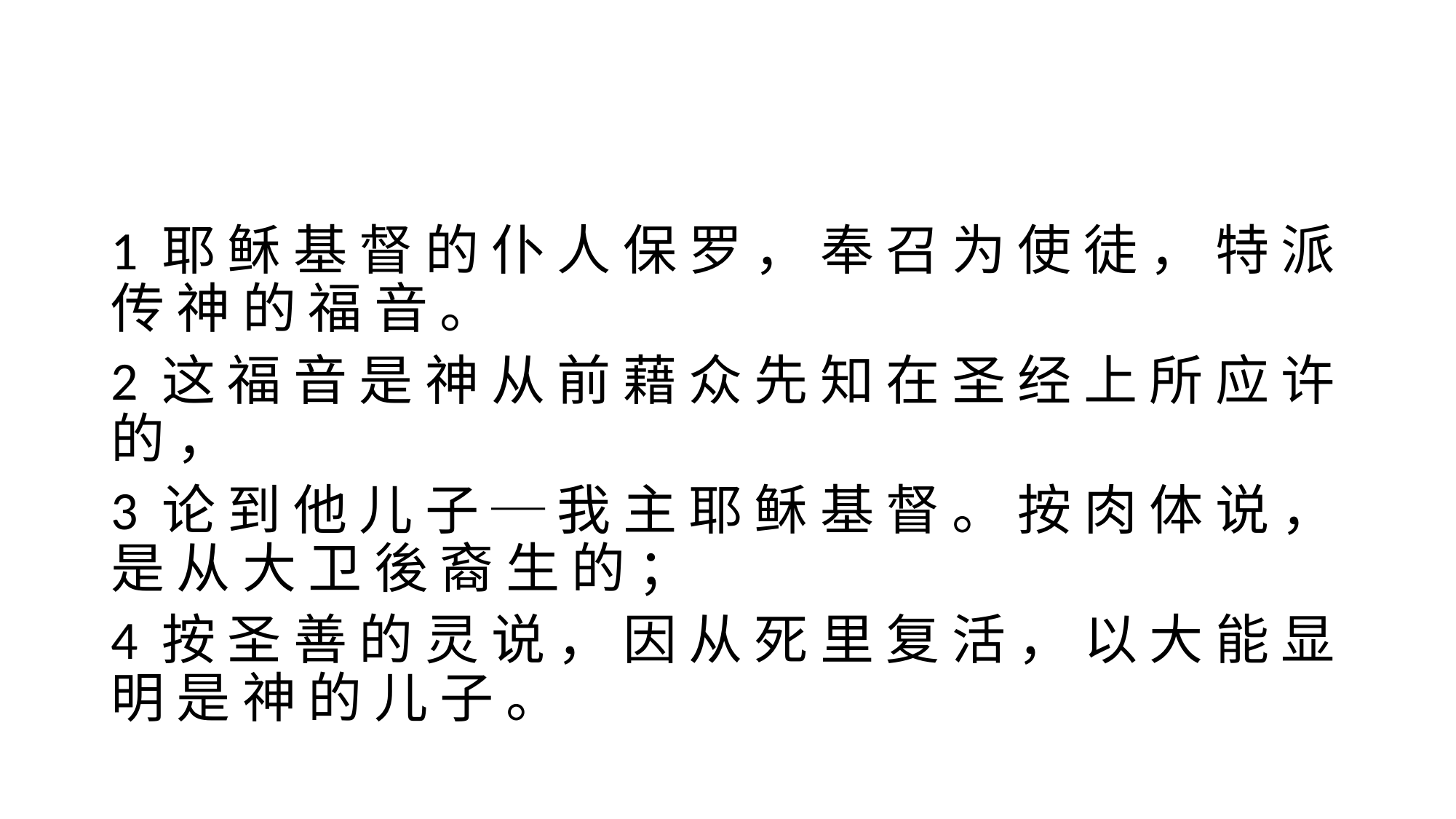

#
1 耶 稣 基 督 的 仆 人 保 罗 ， 奉 召 为 使 徒 ， 特 派 传 神 的 福 音 。
2 这 福 音 是 神 从 前 藉 众 先 知 在 圣 经 上 所 应 许 的 ，
3 论 到 他 儿 子 ─ 我 主 耶 稣 基 督 。 按 肉 体 说 ， 是 从 大 卫 後 裔 生 的 ；
4 按 圣 善 的 灵 说 ， 因 从 死 里 复 活 ， 以 大 能 显 明 是 神 的 儿 子 。